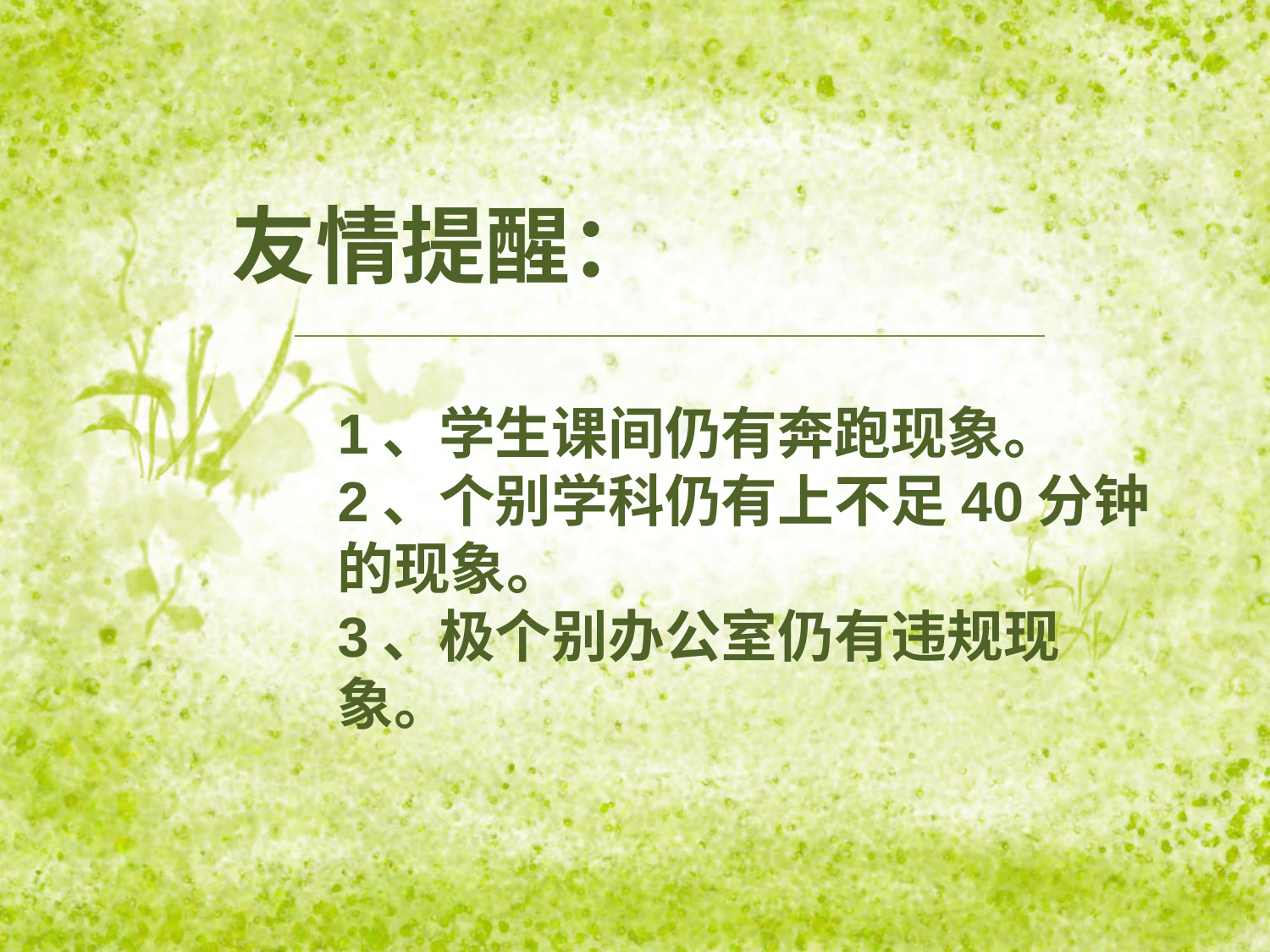

友情提醒：
1、学生课间仍有奔跑现象。
2、个别学科仍有上不足40分钟的现象。
3、极个别办公室仍有违规现象。